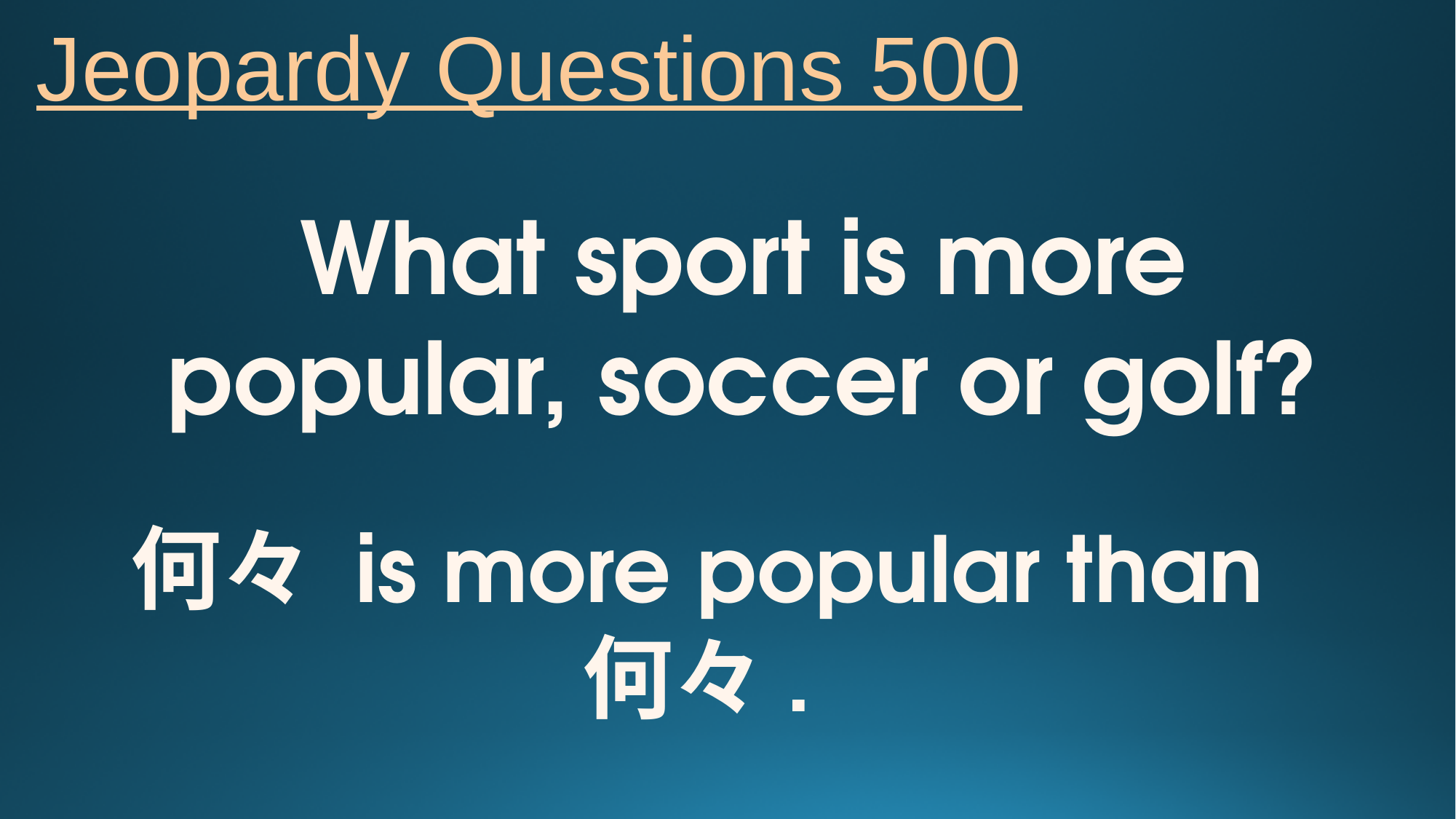

# Jeopardy Questions 500
What sport is more popular, soccer or golf?
何々 is more popular than 何々.